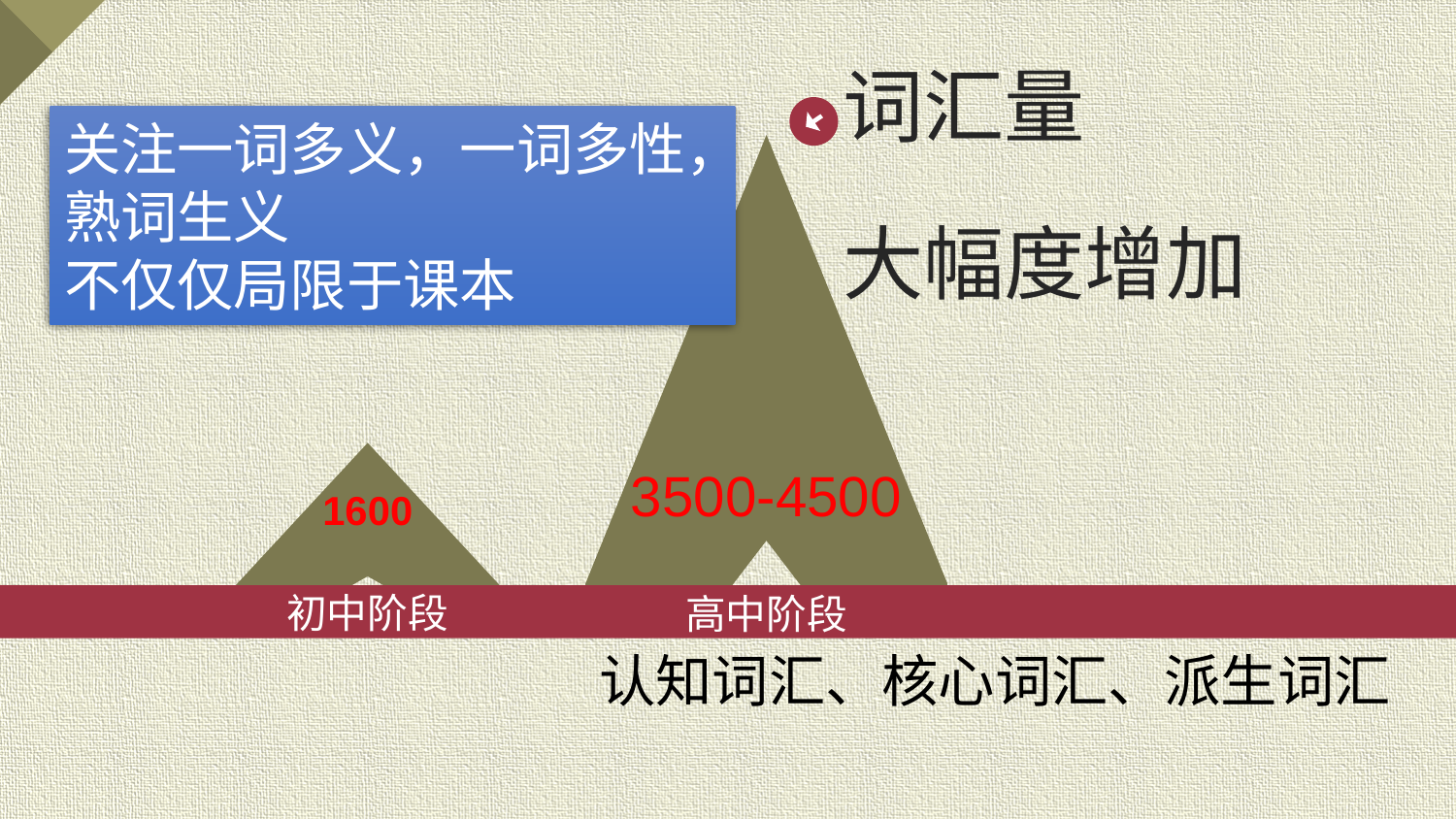

词汇量
大幅度增加

关注一词多义，一词多性，熟词生义
不仅仅局限于课本
3500-4500
1600
初中阶段
高中阶段

认知词汇、核心词汇、派生词汇